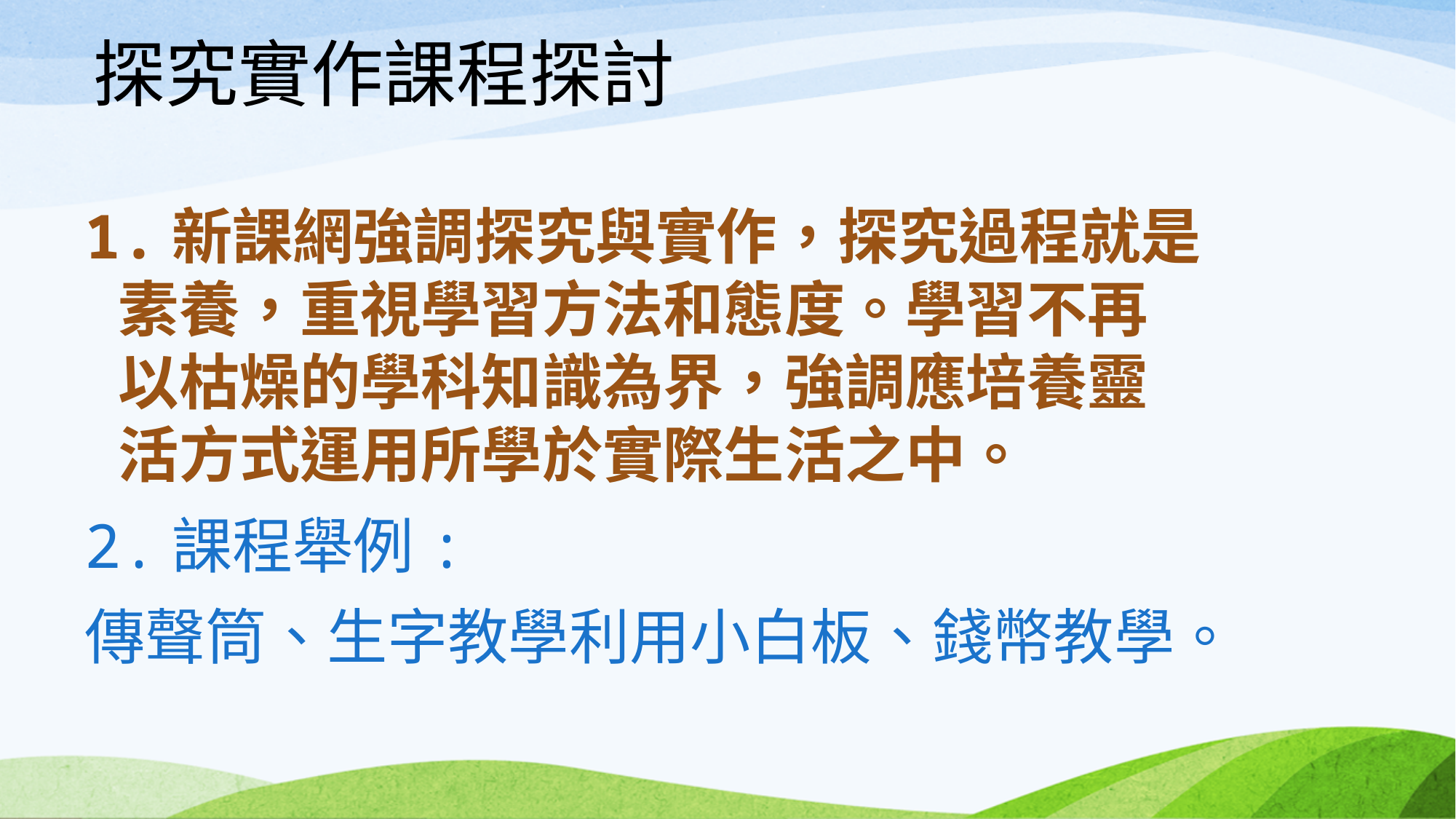

# 探究實作課程探討
1.新課網強調探究與實作，探究過程就是素養，重視學習方法和態度。學習不再以枯燥的學科知識為界，強調應培養靈活方式運用所學於實際生活之中。
2.課程舉例:
傳聲筒、生字教學利用小白板、錢幣教學。